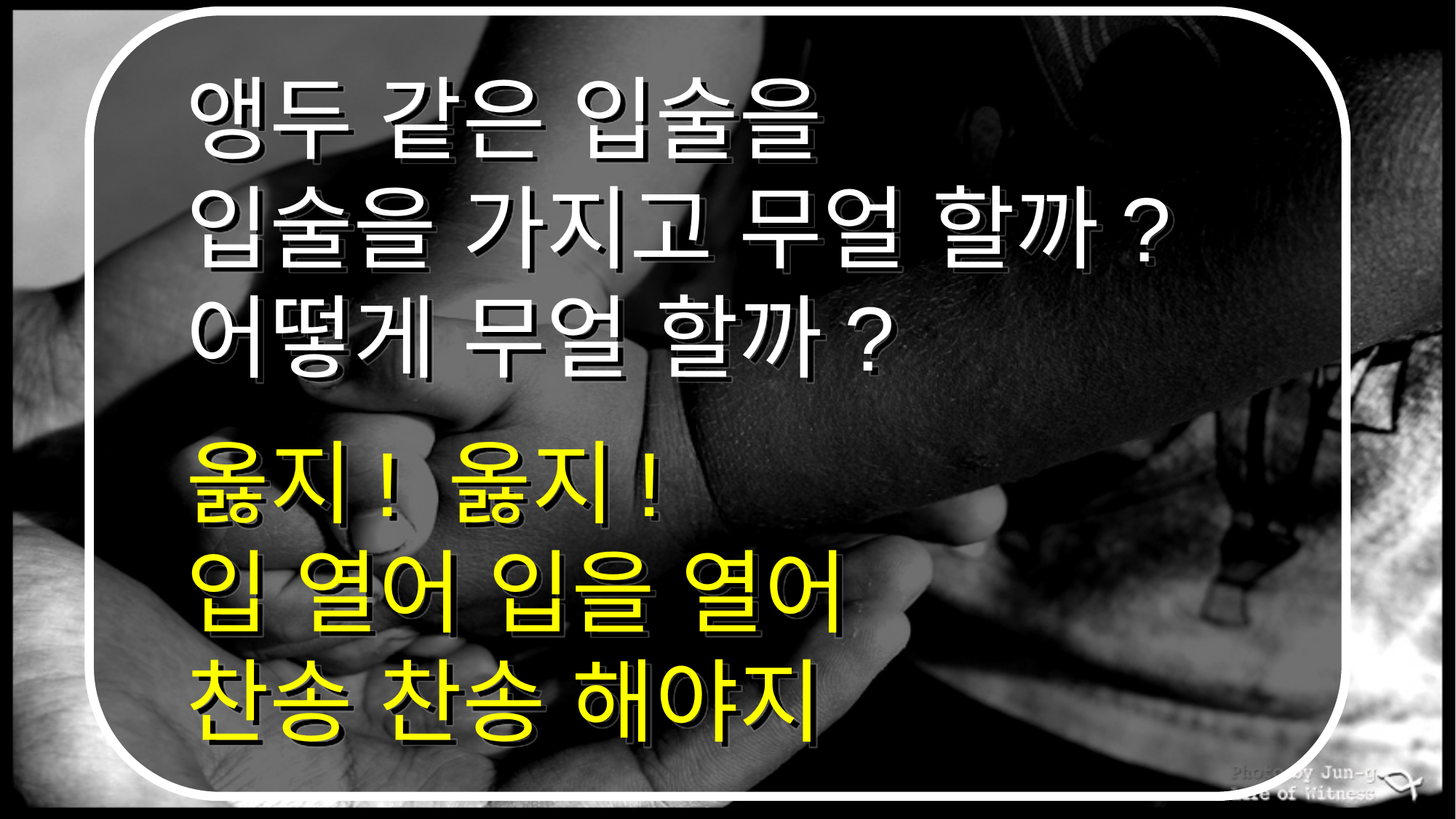

# 앵두 같은 입술을 입술을 가지고 무얼 할까? 어떻게 무얼 할까? 옳지! 옳지! 입 열어 입을 열어 찬송 찬송 해야지